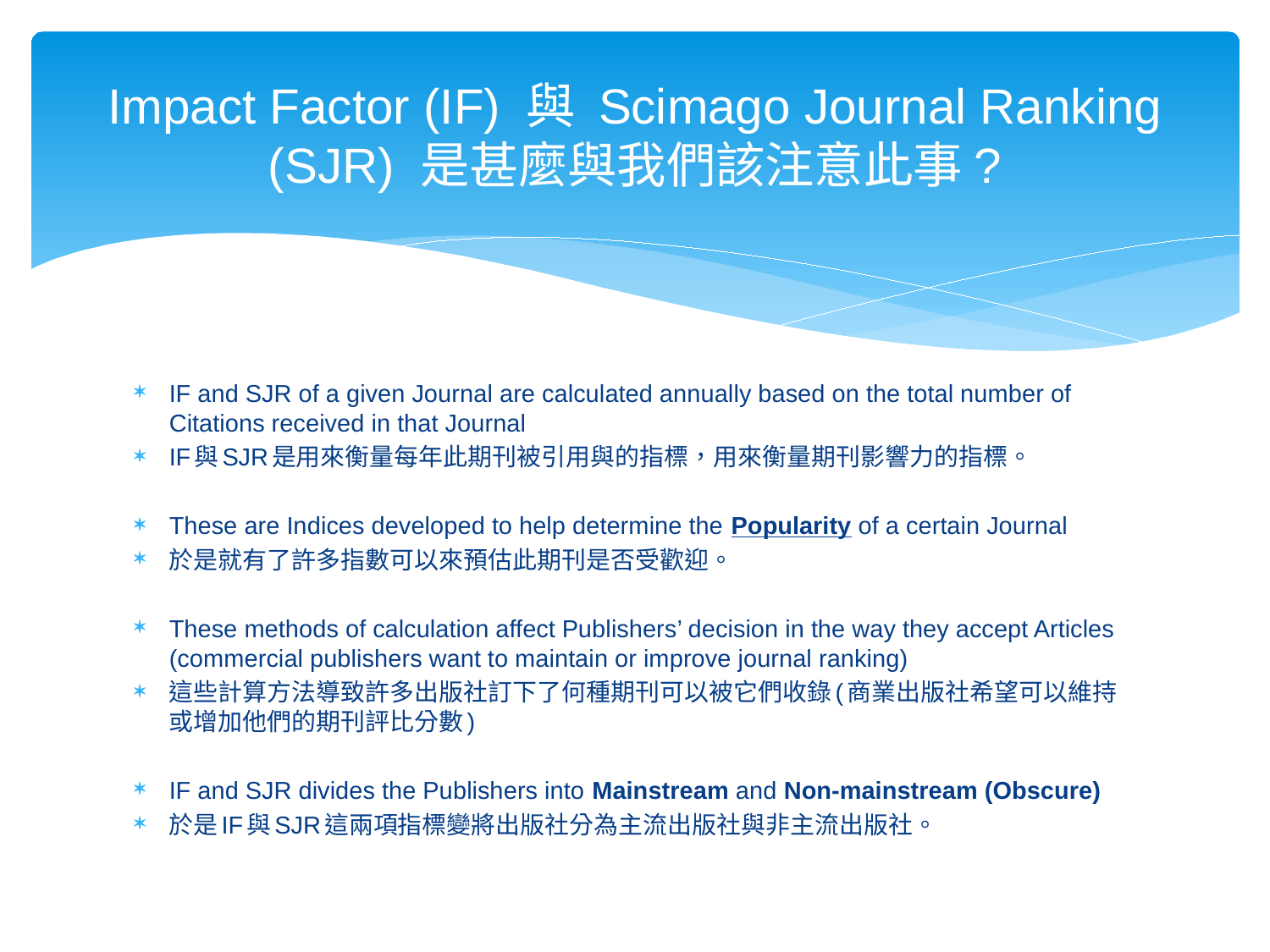

# Impact Factor (IF) 與 Scimago Journal Ranking (SJR) 是甚麼與我們該注意此事?
IF and SJR of a given Journal are calculated annually based on the total number of Citations received in that Journal
IF與SJR是用來衡量每年此期刊被引用與的指標，用來衡量期刊影響力的指標。

These are Indices developed to help determine the Popularity of a certain Journal
於是就有了許多指數可以來預估此期刊是否受歡迎。

These methods of calculation affect Publishers’ decision in the way they accept Articles (commercial publishers want to maintain or improve journal ranking)
這些計算方法導致許多出版社訂下了何種期刊可以被它們收錄(商業出版社希望可以維持或增加他們的期刊評比分數)

IF and SJR divides the Publishers into Mainstream and Non-mainstream (Obscure)
於是IF與SJR這兩項指標變將出版社分為主流出版社與非主流出版社。